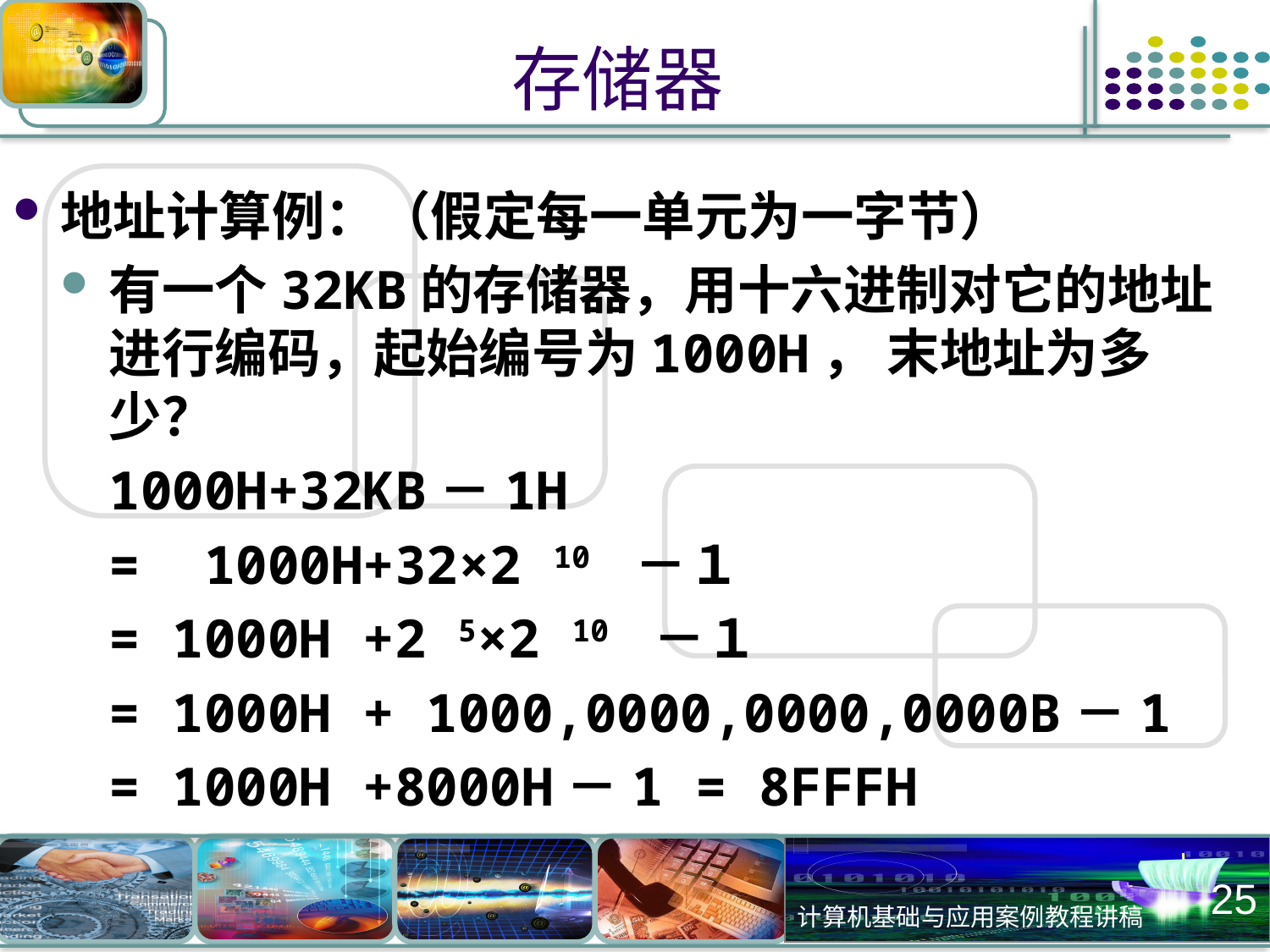

# 存储器
地址计算例：（假定每一单元为一字节）
有一个32KB的存储器，用十六进制对它的地址进行编码，起始编号为1000H， 末地址为多少？
1000H+32KB－1H
=  1000H+32×2 10 －１
= 1000H +2 5×2 10 －１
= 1000H + 1000,0000,0000,0000B－1
= 1000H +8000H－1 = 8FFFH
25